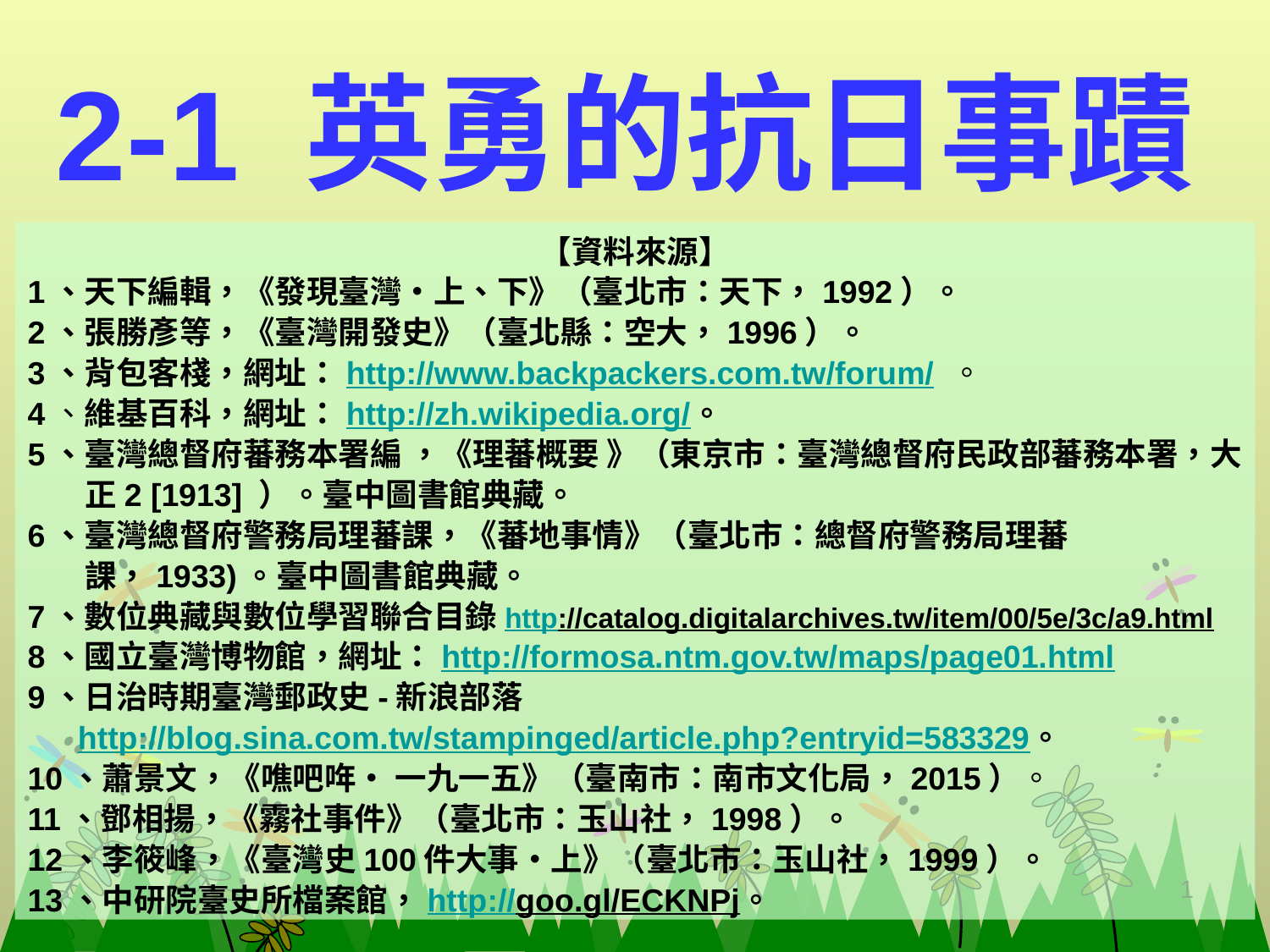

# 2-1 英勇的抗日事蹟
【資料來源】
1、天下編輯，《發現臺灣•上、下》（臺北市：天下，1992）。
2、張勝彥等，《臺灣開發史》（臺北縣：空大，1996）。
3、背包客棧，網址：http://www.backpackers.com.tw/forum/ 。
4、維基百科，網址：http://zh.wikipedia.org/。
5、臺灣總督府蕃務本署編 ，《理蕃概要 》（東京市：臺灣總督府民政部蕃務本署，大正2 [1913] ）。臺中圖書館典藏。
6、臺灣總督府警務局理蕃課，《蕃地事情》（臺北市：總督府警務局理蕃課，1933)。臺中圖書館典藏。
7、數位典藏與數位學習聯合目錄http://catalog.digitalarchives.tw/item/00/5e/3c/a9.html
8、國立臺灣博物館，網址：http://formosa.ntm.gov.tw/maps/page01.html
9、日治時期臺灣郵政史-新浪部落 http://blog.sina.com.tw/stampinged/article.php?entryid=583329。
10、蕭景文，《噍吧哖• 一九一五》（臺南市：南市文化局，2015）。
11、鄧相揚，《霧社事件》（臺北市：玉山社，1998）。
12、李筱峰，《臺灣史100件大事•上》（臺北市：玉山社，1999）。
13、中研院臺史所檔案館，http://goo.gl/ECKNPj。

1